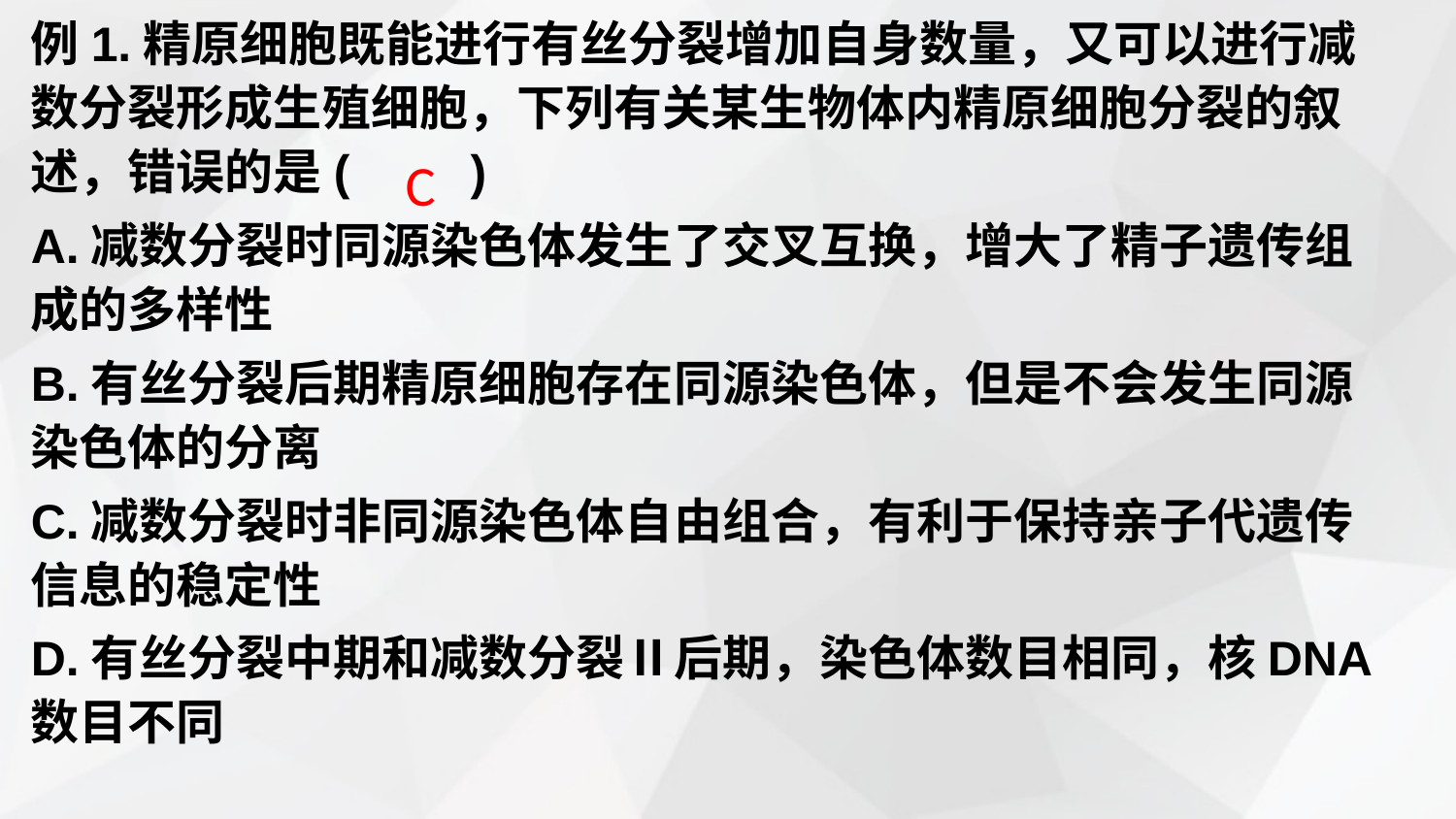

例1.精原细胞既能进行有丝分裂增加自身数量，又可以进行减数分裂形成生殖细胞，下列有关某生物体内精原细胞分裂的叙述，错误的是(　　)
A.减数分裂时同源染色体发生了交叉互换，增大了精子遗传组成的多样性
B.有丝分裂后期精原细胞存在同源染色体，但是不会发生同源染色体的分离
C.减数分裂时非同源染色体自由组合，有利于保持亲子代遗传信息的稳定性
D.有丝分裂中期和减数分裂Ⅱ后期，染色体数目相同，核DNA数目不同
C